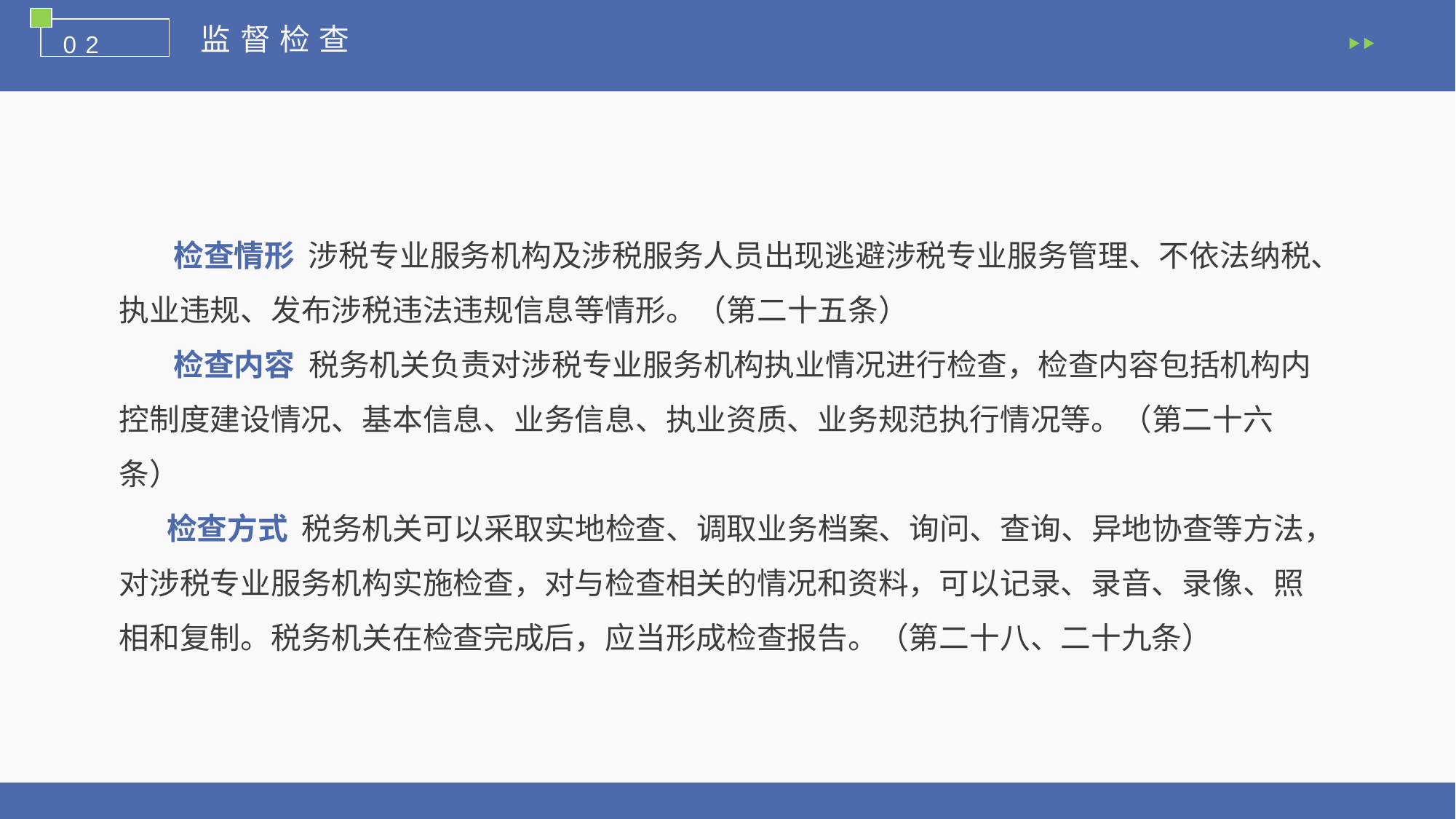

监督检查

02

       检查情形  涉税专业服务机构及涉税服务人员出现逃避涉税专业服务管理、不依法纳税、执业违规、发布涉税违法违规信息等情形。（第二十五条）
       检查内容  税务机关负责对涉税专业服务机构执业情况进行检查，检查内容包括机构内控制度建设情况、基本信息、业务信息、执业资质、业务规范执行情况等。（第二十六条）
      检查方式  税务机关可以采取实地检查、调取业务档案、询问、查询、异地协查等方法，对涉税专业服务机构实施检查，对与检查相关的情况和资料，可以记录、录音、录像、照相和复制。税务机关在检查完成后，应当形成检查报告。（第二十八、二十九条）